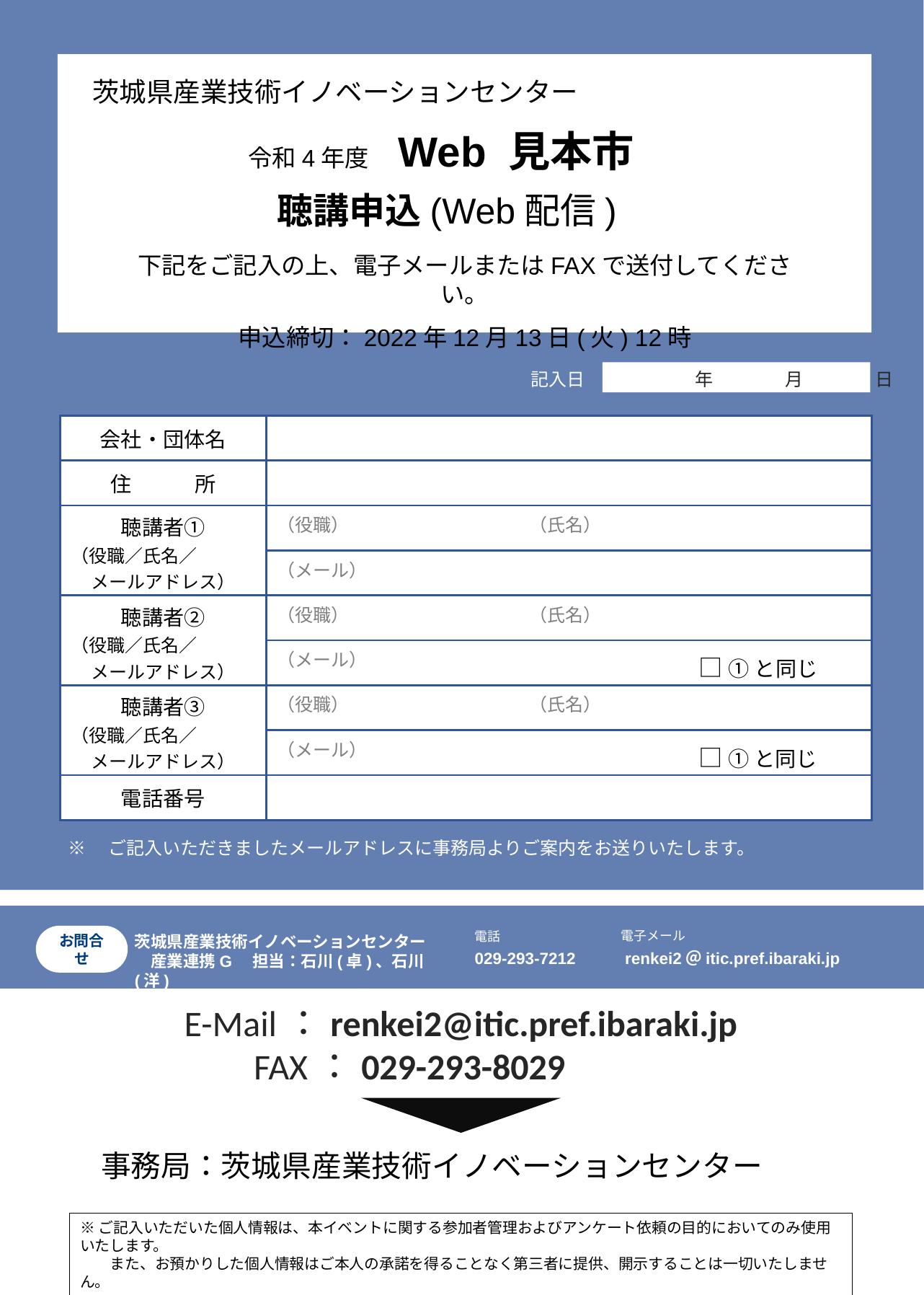

令和4年度　Web 見本市
聴講申込(Web配信)
下記をご記入の上、電子メールまたはFAXで送付してください。
申込締切：2022年12月13日(火) 12時
茨城県産業技術イノベーションセンター

記入日
　　　　　　　年　　　　月　　　　日
| 会社・団体名 |  |
| --- | --- |
| 住　　　所 |  |
| 聴講者① （役職／氏名／ メールアドレス） | （役職）　　　　　　　　　　（氏名） |
|  | （メール） |
| 聴講者② （役職／氏名／ メールアドレス） | （役職）　　　　　　　　　　（氏名） |
|  | （メール） |
| 聴講者③ （役職／氏名／ メールアドレス） | （役職）　　　　　　　　　　（氏名） |
|  | （メール） |
| 電話番号 |  |
□ ①と同じ
□ ①と同じ
※　ご記入いただきましたメールアドレスに事務局よりご案内をお送りいたします。
電子メール
電話
 029-293-7212
renkei2＠itic.pref.ibaraki.jp
お問合せ
茨城県産業技術イノベーションセンター
　産業連携G　担当：石川(卓)、石川(洋)
E-Mail：renkei2@itic.pref.ibaraki.jp
  　FAX：029-293-8029

事務局：茨城県産業技術イノベーションセンター
※ご記入いただいた個人情報は、本イベントに関する参加者管理およびアンケート依頼の目的においてのみ使用いたします。
　　また、お預かりした個人情報はご本人の承諾を得ることなく第三者に提供、開示することは一切いたしません。